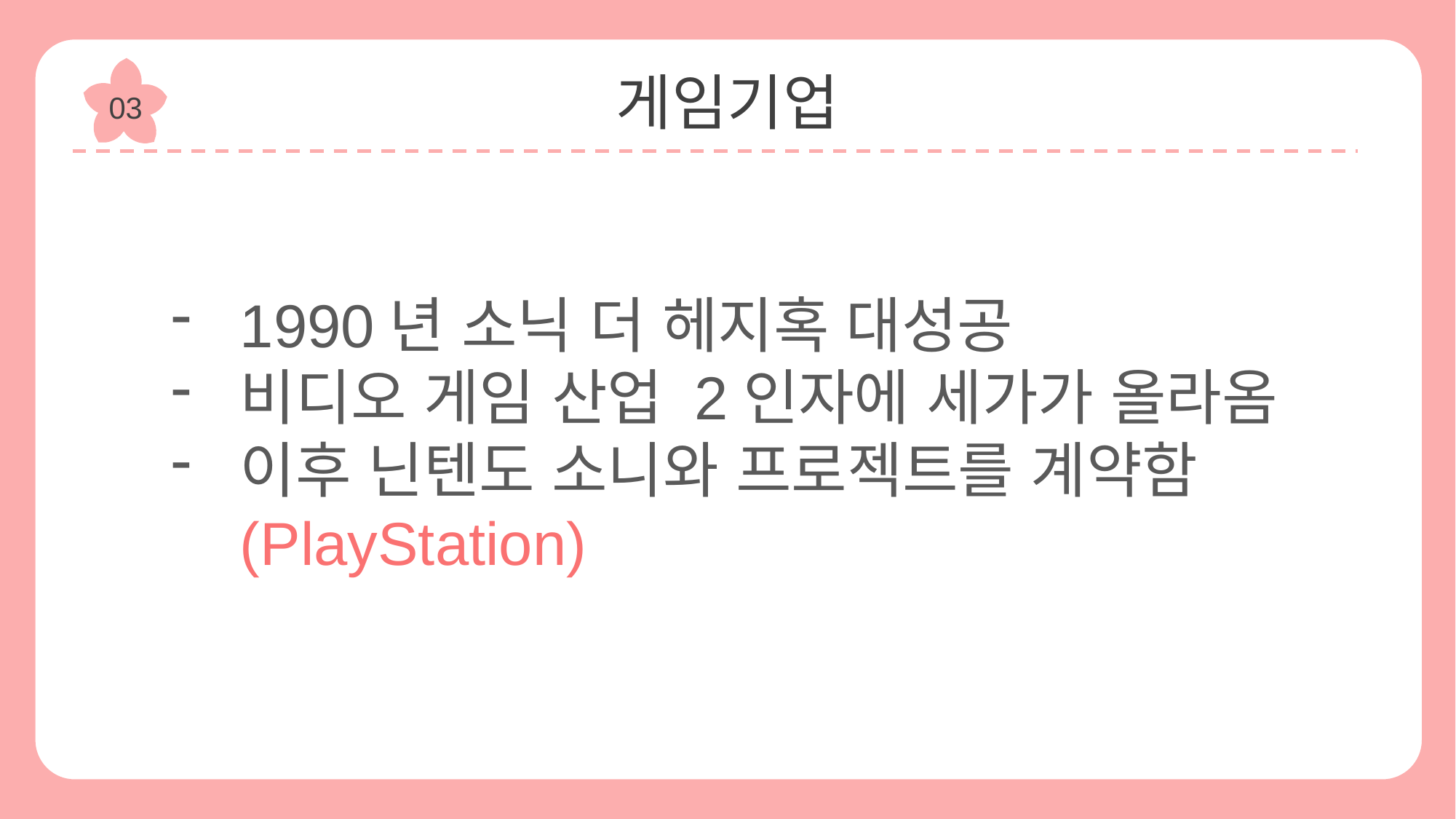

게임기업

03
1990년 소닉 더 헤지혹 대성공
비디오 게임 산업 2인자에 세가가 올라옴
이후 닌텐도 소니와 프로젝트를 계약함(PlayStation)